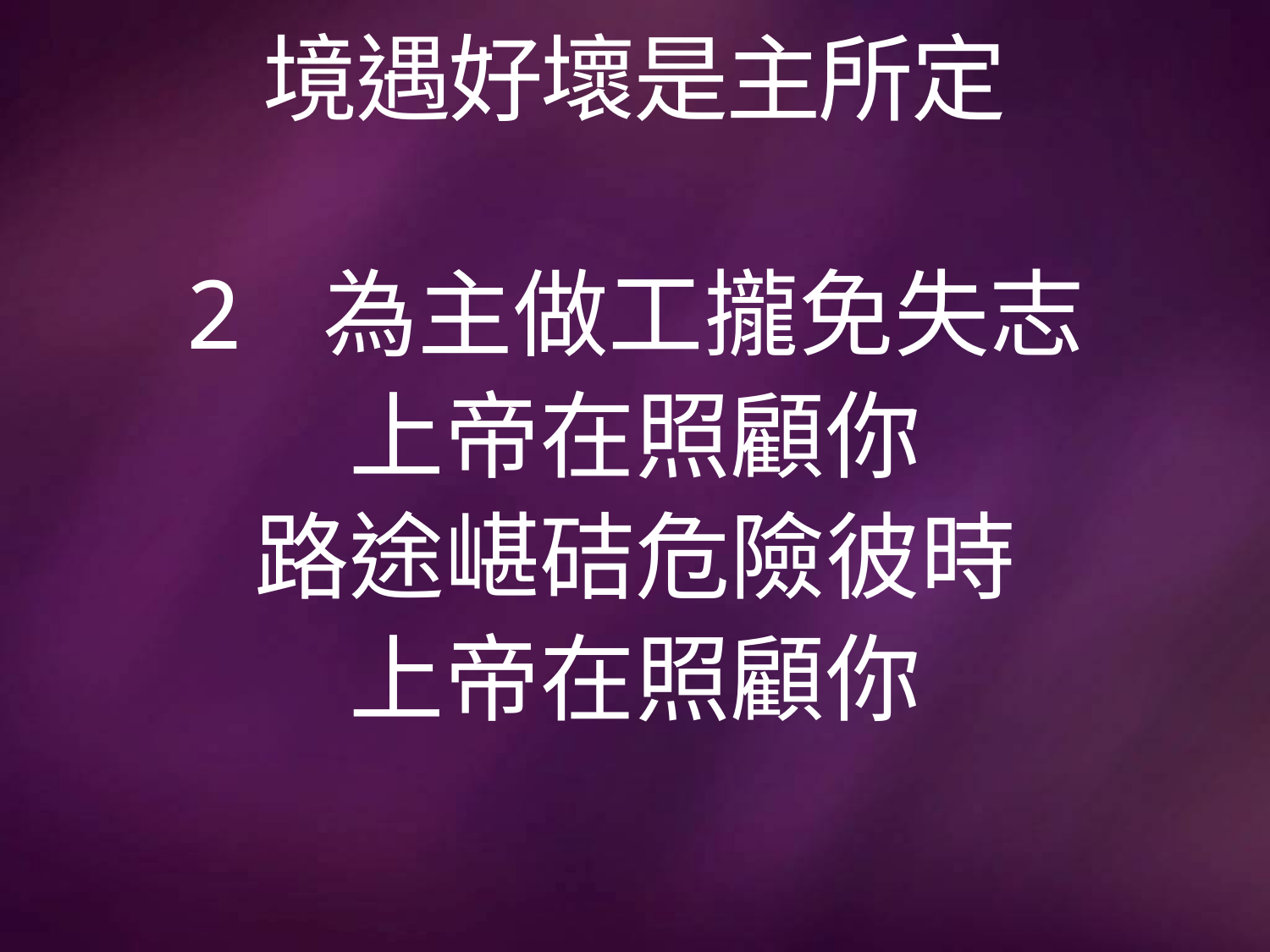

# 境遇好壞是主所定
2 為主做工攏免失志
上帝在照顧你
路途嵁硈危險彼時
上帝在照顧你